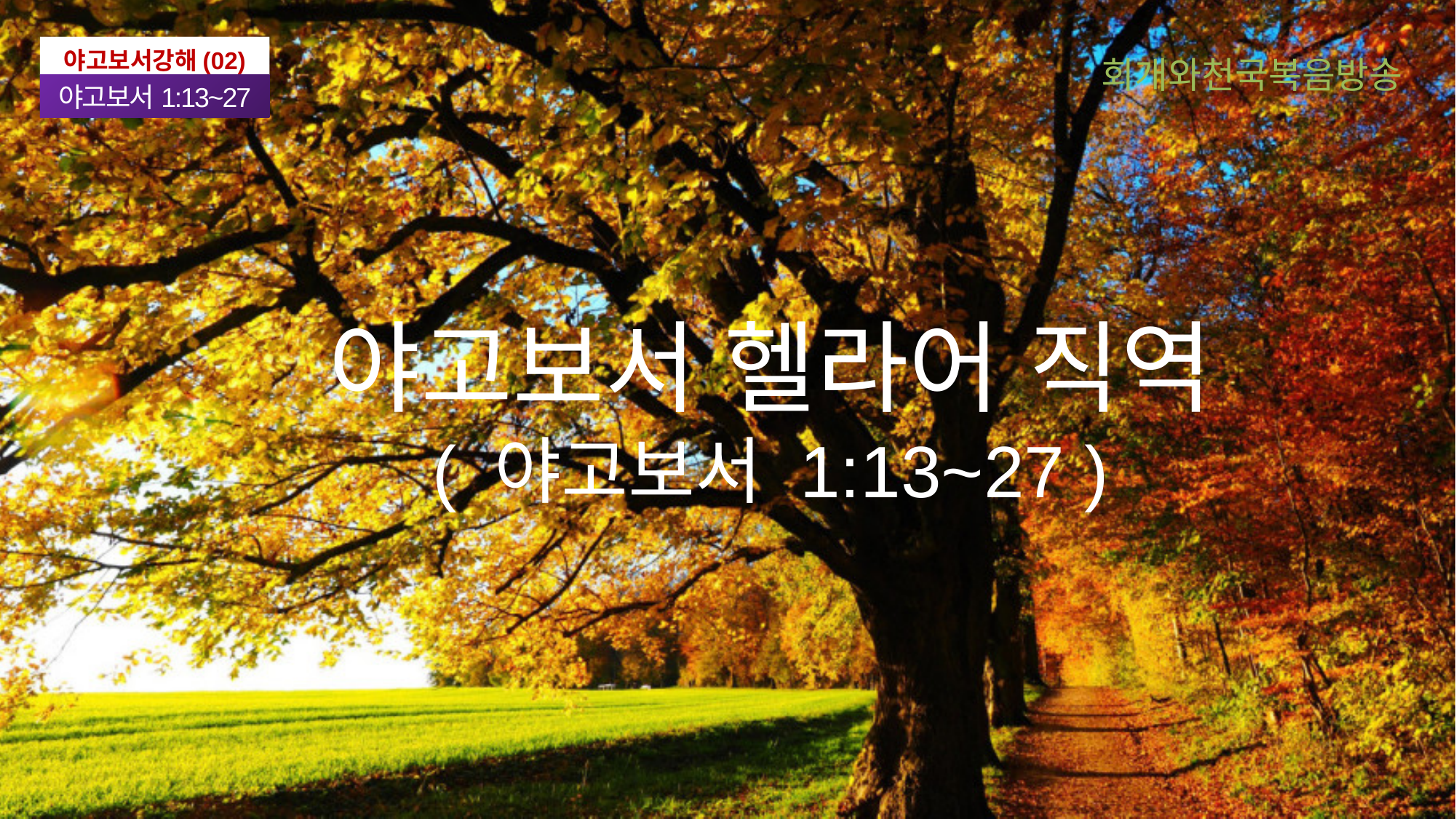

야고보서강해(02)
야고보서1:13~27

회개와천국복음방송
야고보서 헬라어 직역
( 야고보서 1:13~27 )